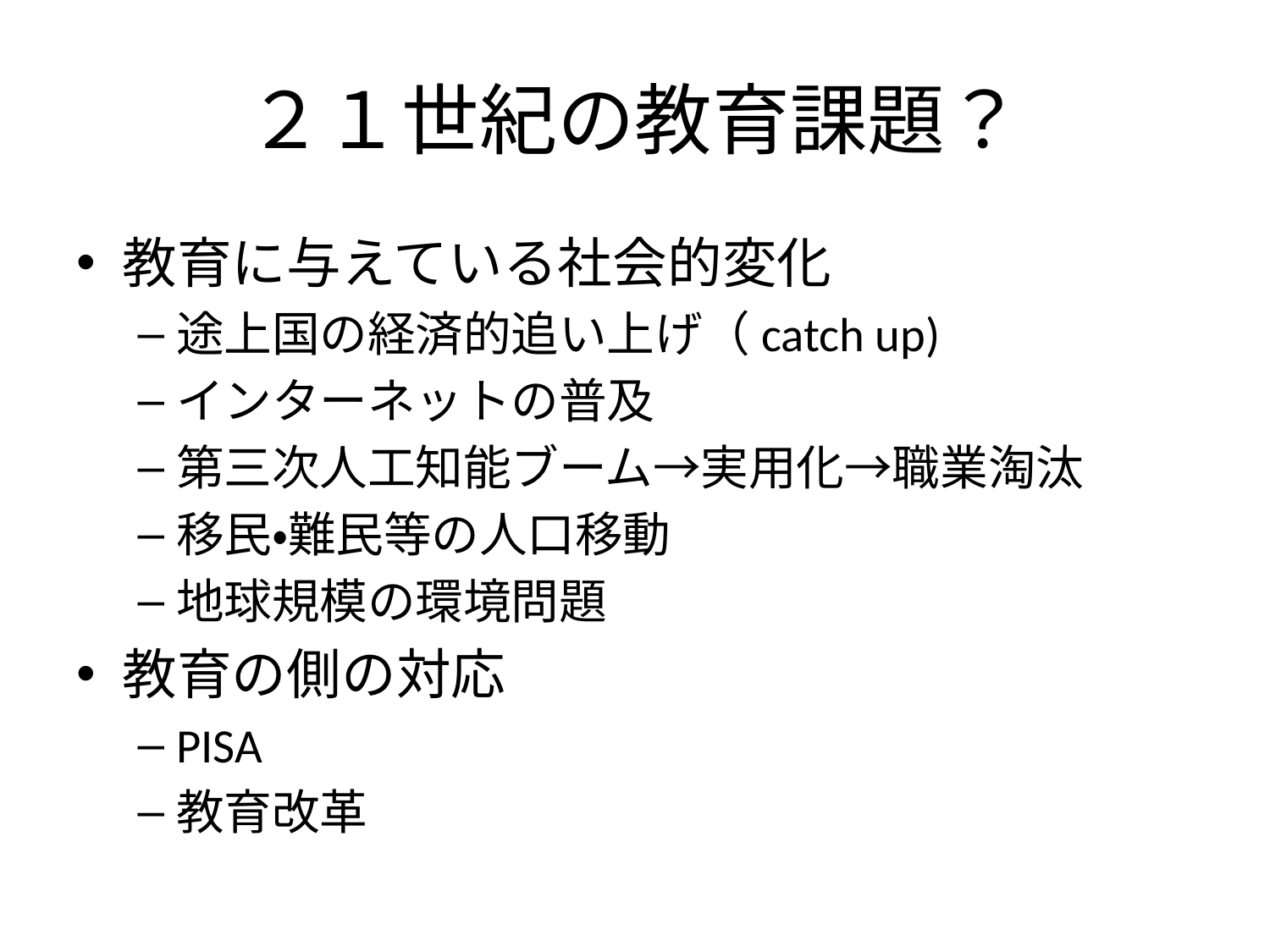

# ２１世紀の教育課題？
教育に与えている社会的変化
途上国の経済的追い上げ（catch up)
インターネットの普及
第三次人工知能ブーム→実用化→職業淘汰
移民・難民等の人口移動
地球規模の環境問題
教育の側の対応
PISA
教育改革